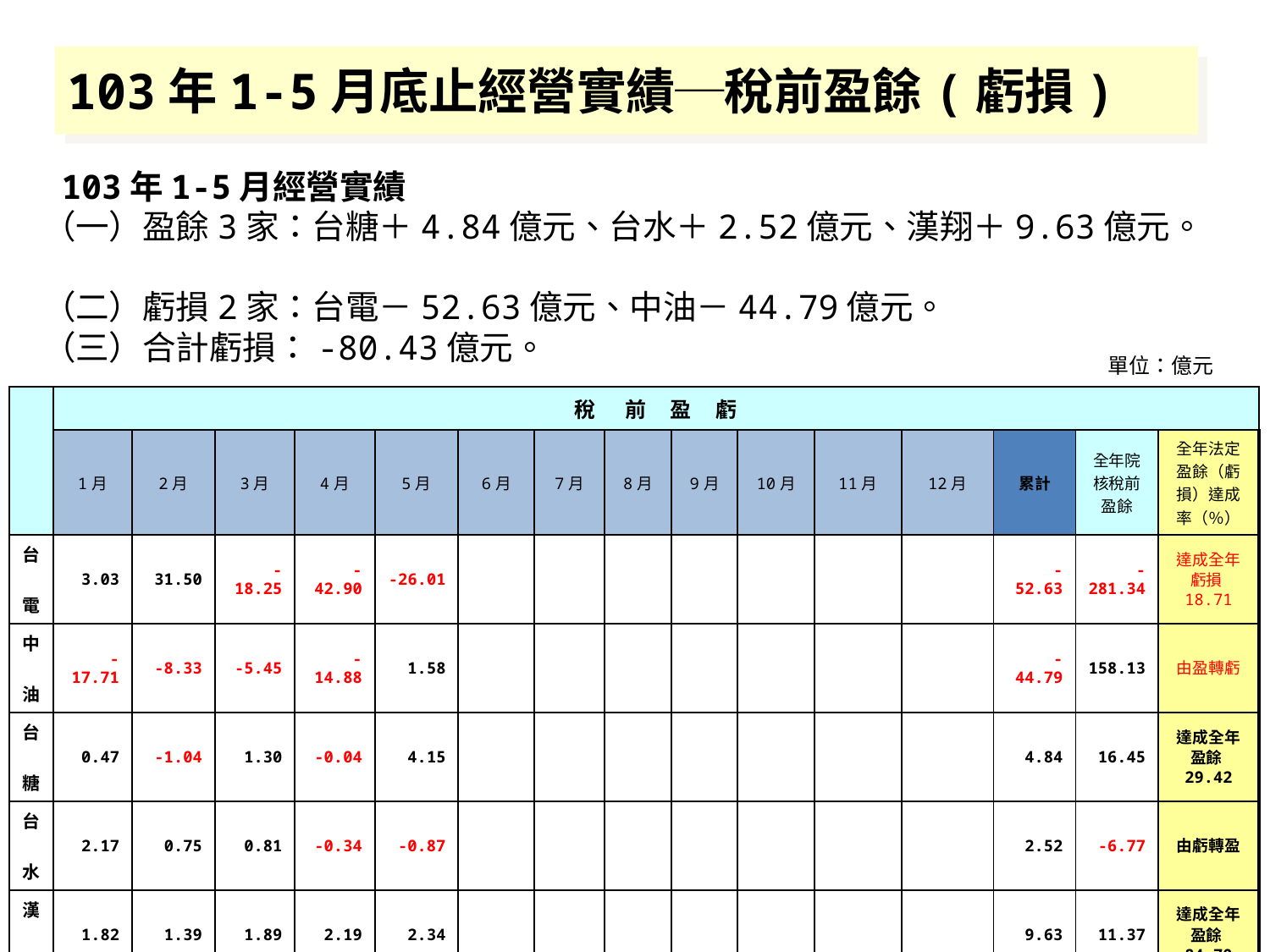

# 103年1-5月底止經營實績─稅前盈餘(虧損)
 103年1-5月經營實績
（一）盈餘3家：台糖＋4.84億元、台水＋2.52億元、漢翔＋9.63億元。
（二）虧損2家：台電－52.63億元、中油－44.79億元。
（三）合計虧損：-80.43億元。
單位：億元
|  | 稅 前 盈 虧 |  |  |  |  |  |  |  |  |  |  |  |  |  |  |
| --- | --- | --- | --- | --- | --- | --- | --- | --- | --- | --- | --- | --- | --- | --- | --- |
|  | 1月 | 2月 | 3月 | 4月 | 5月 | 6月 | 7月 | 8月 | 9月 | 10月 | 11月 | 12月 | 累計 | 全年院核稅前盈餘 | 全年法定盈餘（虧損）達成率（％） |
| 台 電 | 3.03 | 31.50 | -18.25 | -42.90 | -26.01 |  |  |  |  |  |  |  | -52.63 | -281.34 | 達成全年虧損18.71 |
| 中 油 | -17.71 | -8.33 | -5.45 | -14.88 | 1.58 |  |  |  |  |  |  |  | -44.79 | 158.13 | 由盈轉虧 |
| 台 糖 | 0.47 | -1.04 | 1.30 | -0.04 | 4.15 |  |  |  |  |  |  |  | 4.84 | 16.45 | 達成全年盈餘29.42 |
| 台 水 | 2.17 | 0.75 | 0.81 | -0.34 | -0.87 |  |  |  |  |  |  |  | 2.52 | -6.77 | 由虧轉盈 |
| 漢 翔 | 1.82 | 1.39 | 1.89 | 2.19 | 2.34 |  |  |  |  |  |  |  | 9.63 | 11.37 | 達成全年盈餘84.70 |
| 合 計 | -10.22 | 24.27 | -19.70 | -55.97 | -18.81 |  |  |  |  |  |  |  | -80.43 | -102.16 | 達成全年虧損78.73 |
1